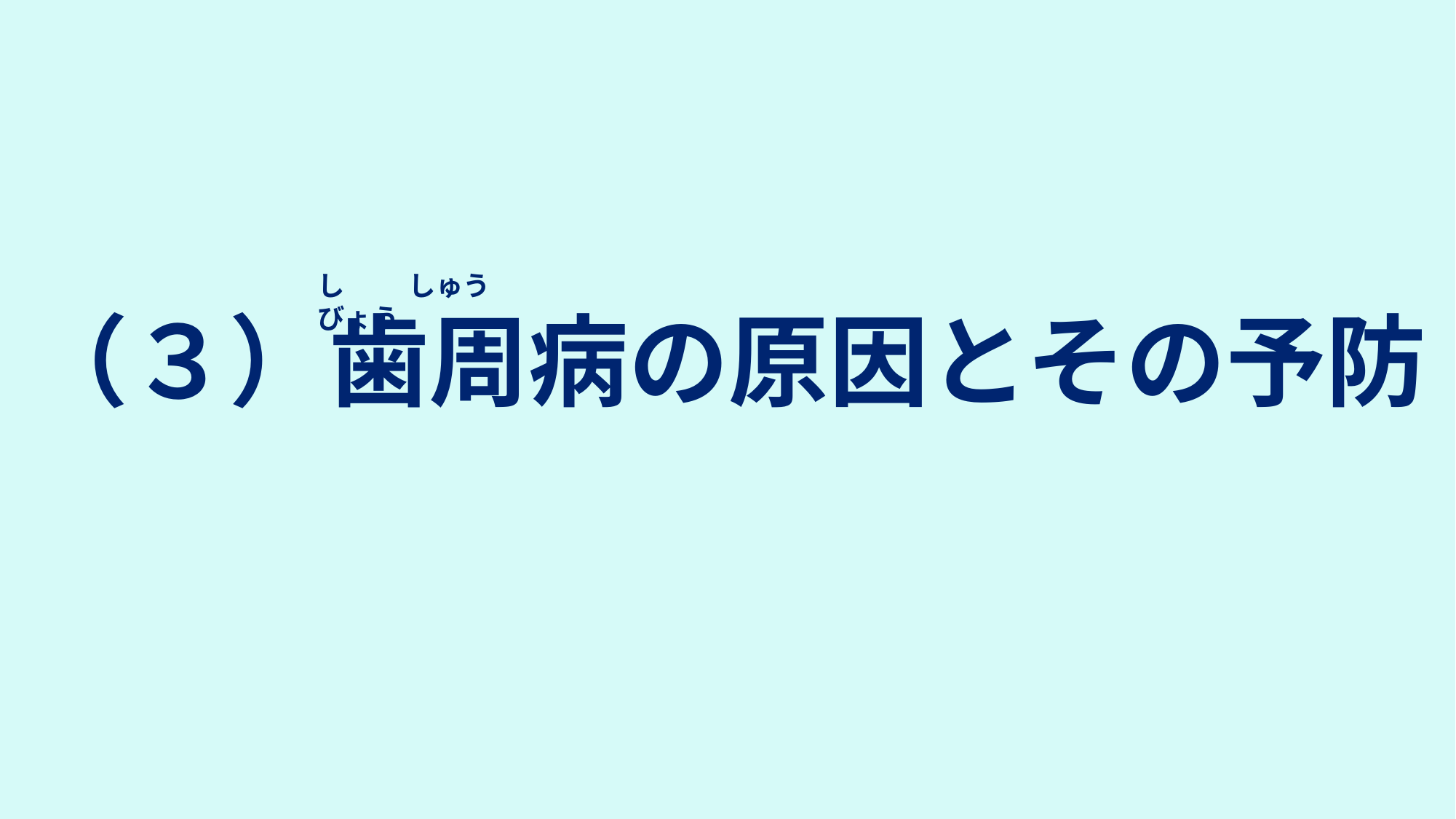

し    　  しゅう  　 びょう
# （３）歯周病の原因とその予防